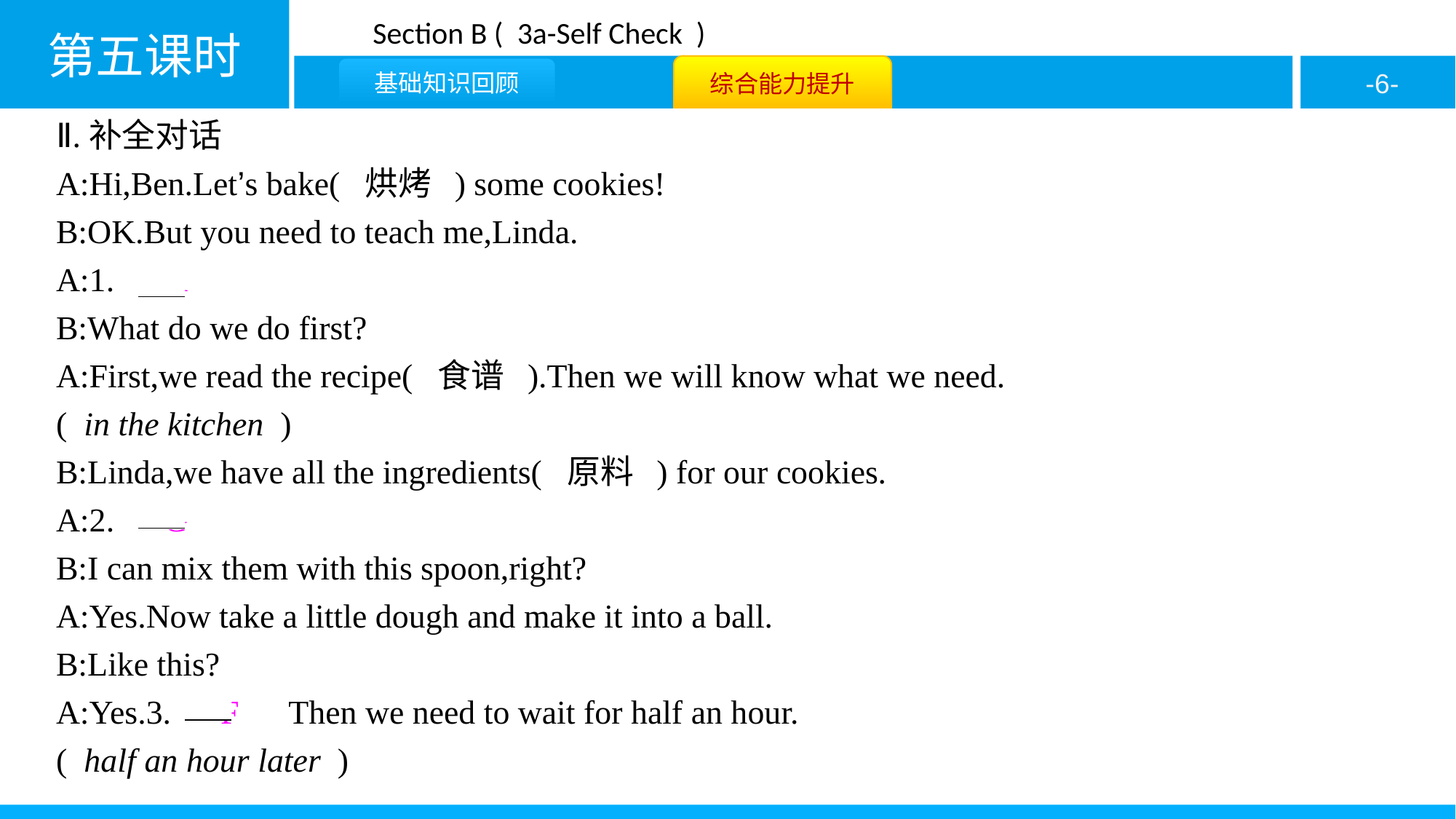

Ⅱ.补全对话
A:Hi,Ben.Let’s bake(  烘烤  ) some cookies!
B:OK.But you need to teach me,Linda.
A:1.　A
B:What do we do first?
A:First,we read the recipe(  食谱  ).Then we will know what we need.
(  in the kitchen  )
B:Linda,we have all the ingredients(  原料  ) for our cookies.
A:2.　G
B:I can mix them with this spoon,right?
A:Yes.Now take a little dough and make it into a ball.
B:Like this?
A:Yes.3.　F　Then we need to wait for half an hour.
(  half an hour later  )